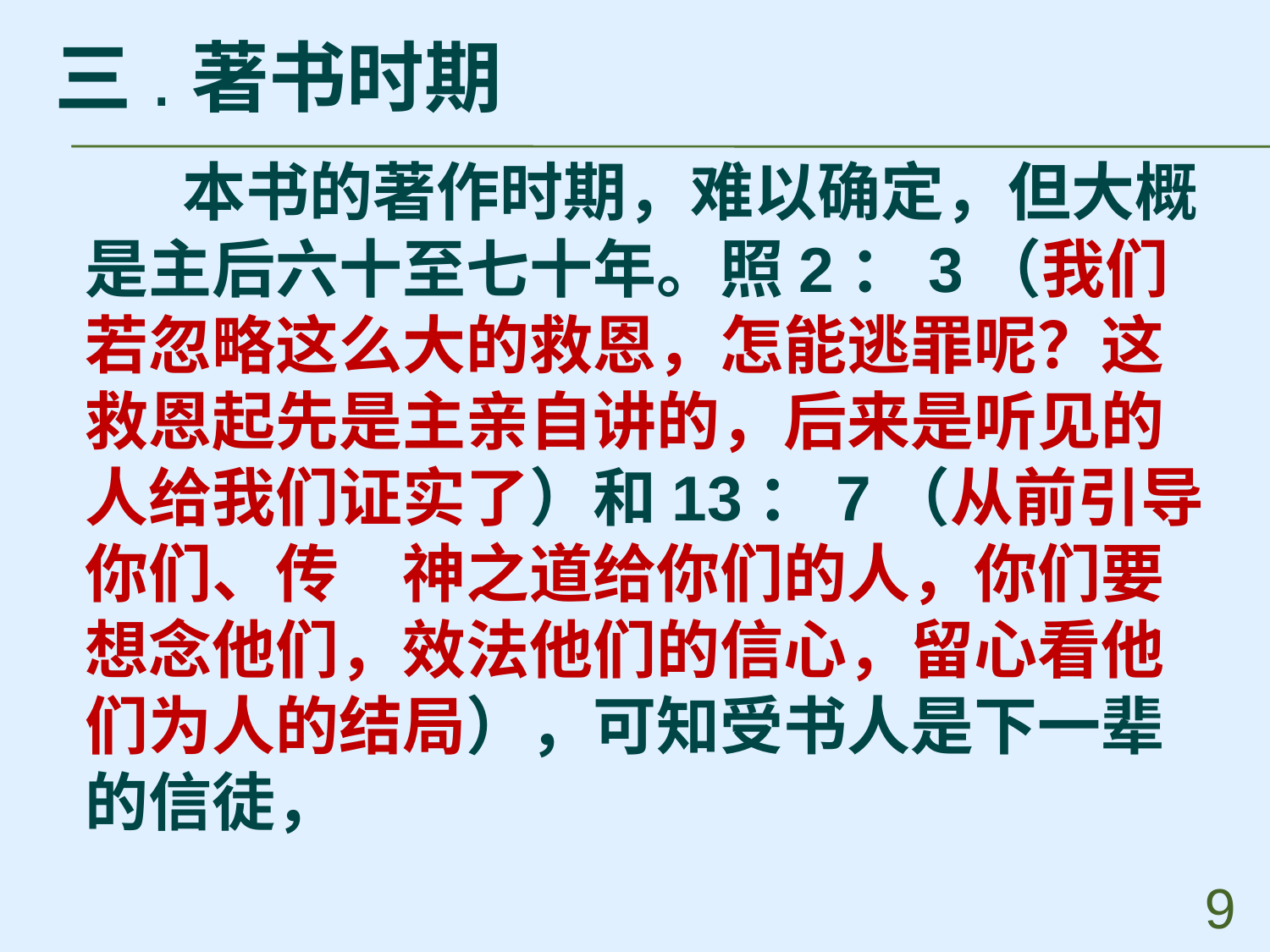

# 三.著书时期
         本书的著作时期，难以确定，但大概是主后六十至七十年。照2：3（我们若忽略这么大的救恩，怎能逃罪呢？这救恩起先是主亲自讲的，后来是听见的人给我们证实了）和13：7（从前引导你们、传　神之道给你们的人，你们要想念他们，效法他们的信心，留心看他们为人的结局），可知受书人是下一辈的信徒，
9